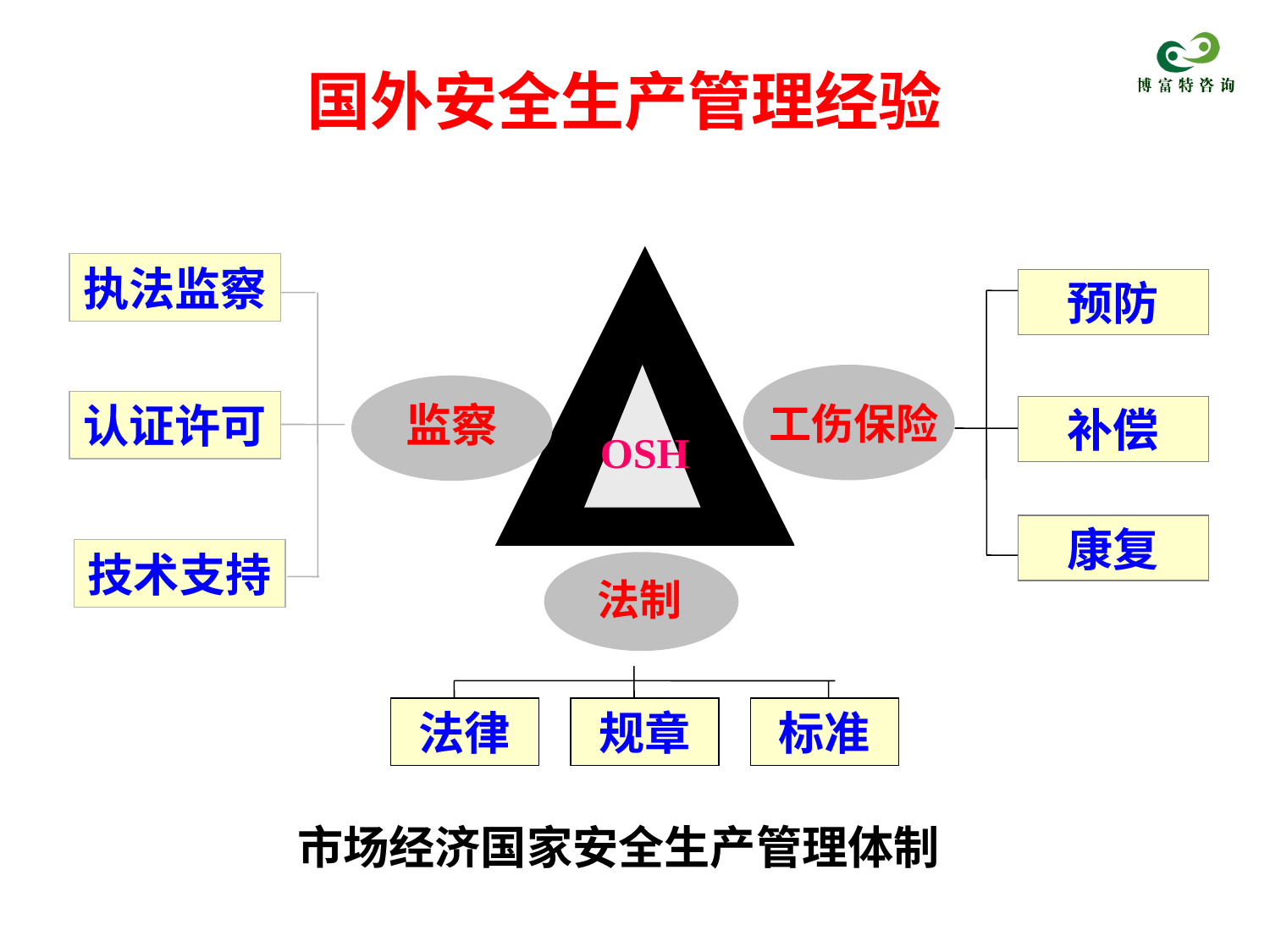

国外安全生产管理经验

执法监察

认证许可

技术支持

预防

工伤保险

监察
补偿
OSH

康复

法制

法律
规章
标准
市场经济国家安全生产管理体制